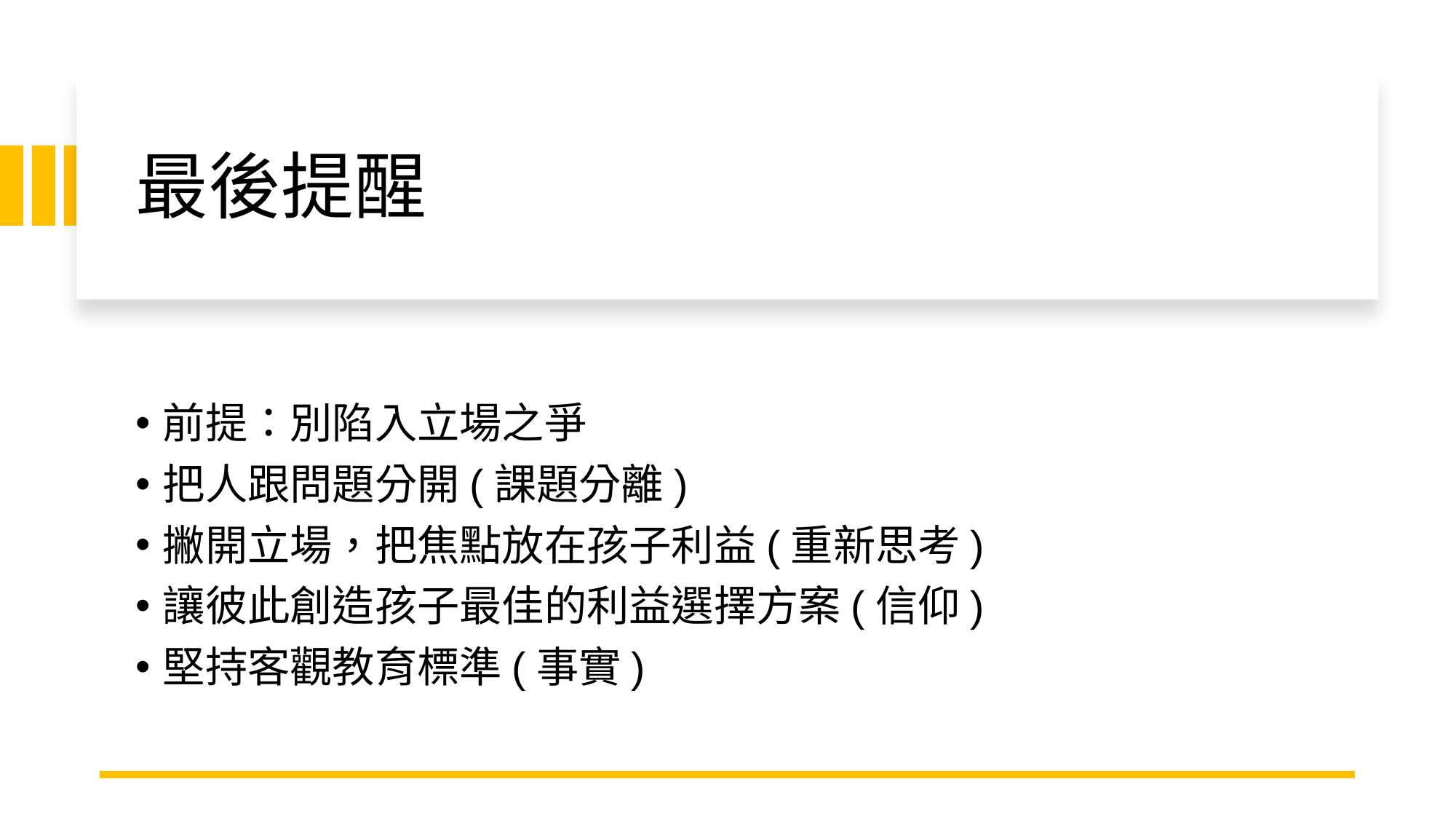

# 最後提醒

前提：別陷入立場之爭
把人跟問題分開(課題分離)
撇開立場，把焦點放在孩子利益(重新思考)
讓彼此創造孩子最佳的利益選擇方案(信仰)
堅持客觀教育標準(事實)